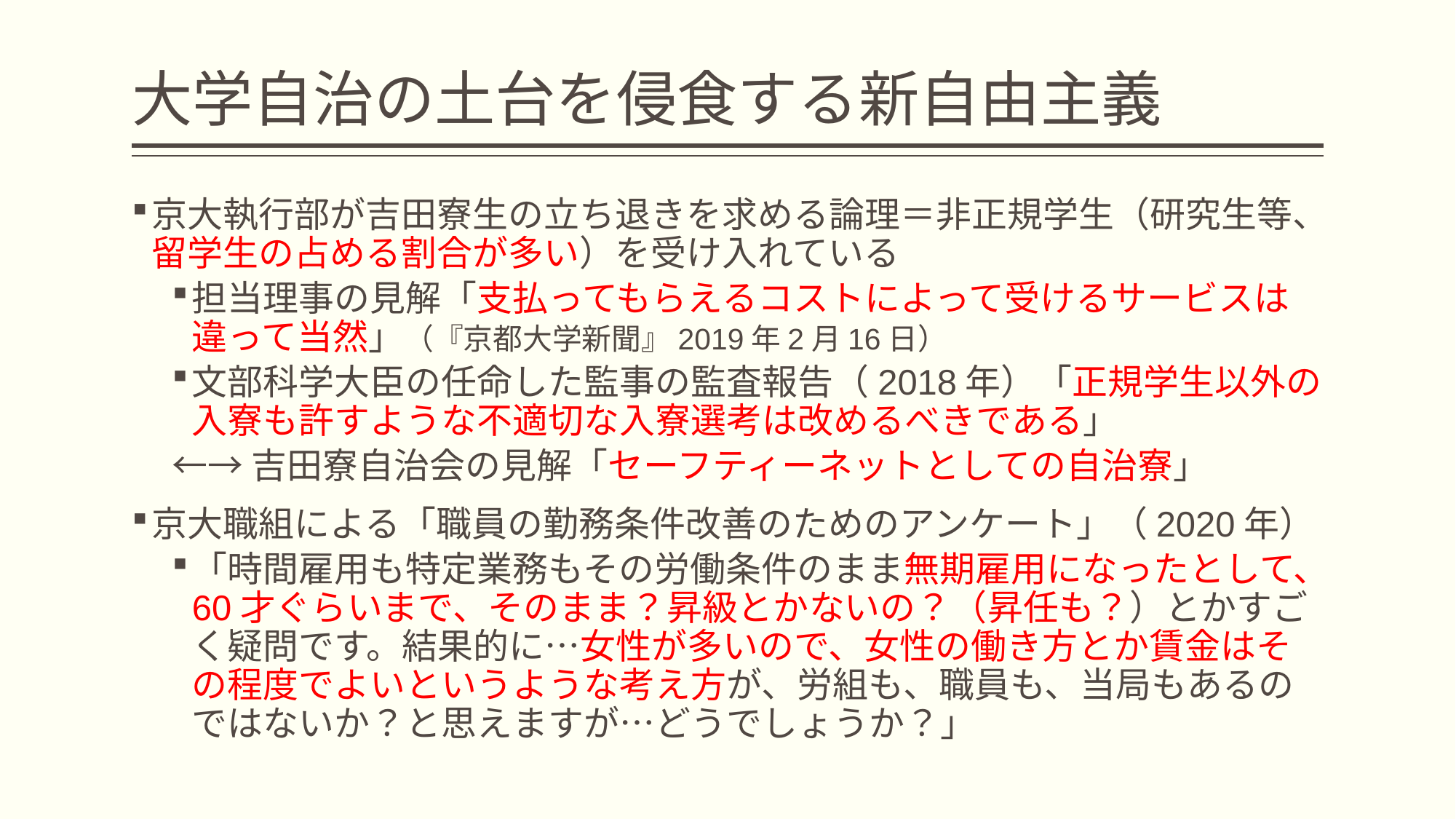

# 大学自治の土台を侵食する新自由主義
京大執行部が吉田寮生の立ち退きを求める論理＝非正規学生（研究生等、留学生の占める割合が多い）を受け入れている
担当理事の見解「支払ってもらえるコストによって受けるサービスは違って当然」（『京都大学新聞』2019年2月16日）
文部科学大臣の任命した監事の監査報告（2018年）「正規学生以外の入寮も許すような不適切な入寮選考は改めるべきである」
←→吉田寮自治会の見解「セーフティーネットとしての自治寮」
京大職組による「職員の勤務条件改善のためのアンケート」（2020年）
「時間雇用も特定業務もその労働条件のまま無期雇用になったとして、60才ぐらいまで、そのまま？昇級とかないの？（昇任も？）とかすごく疑問です。結果的に…女性が多いので、女性の働き方とか賃金はその程度でよいというような考え方が、労組も、職員も、当局もあるのではないか？と思えますが…どうでしょうか？」